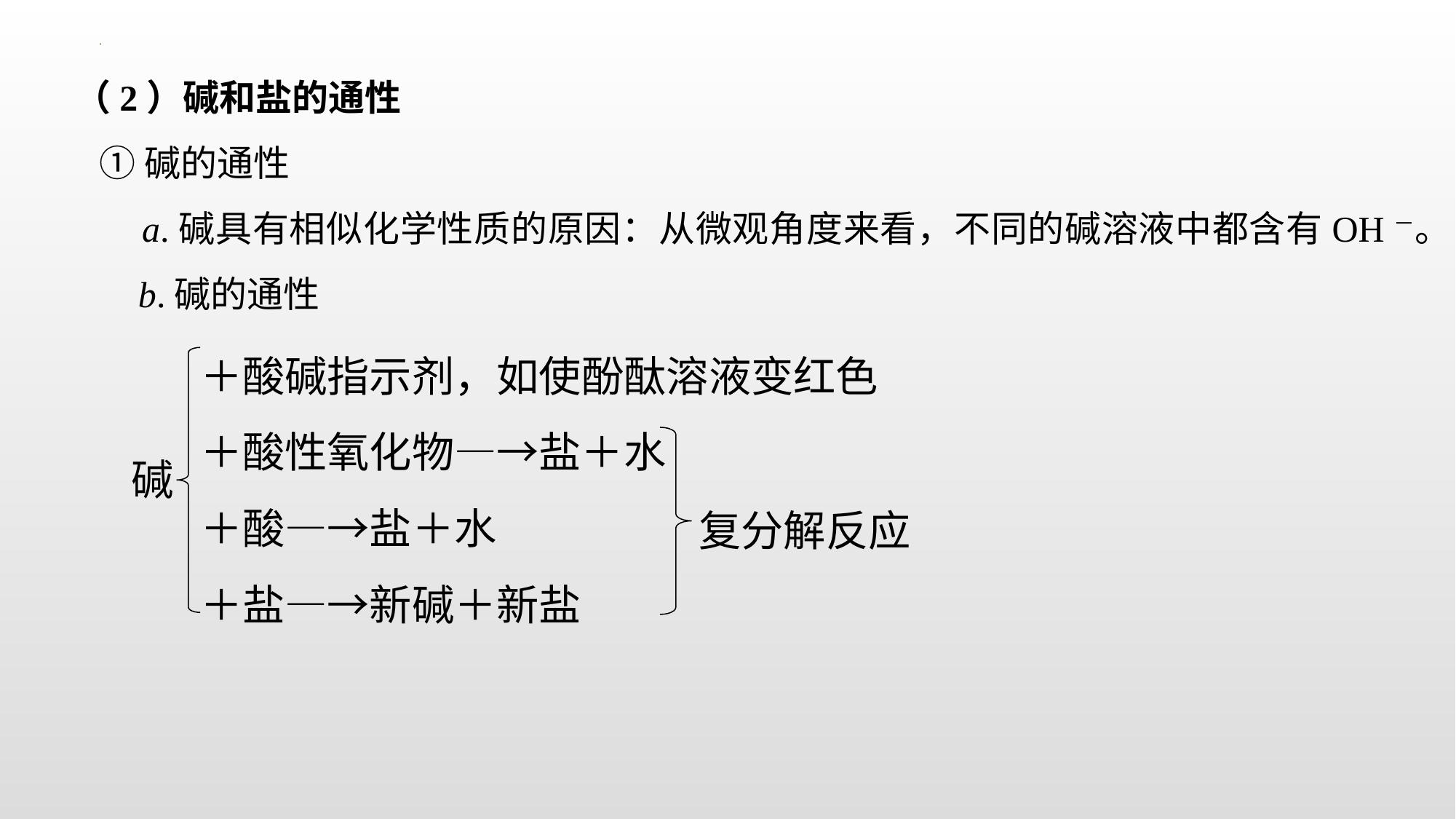

（2）碱和盐的通性
   ①碱的通性
       a.碱具有相似化学性质的原因：从微观角度来看，不同的碱溶液中都含有OH－。
       b.碱的通性
＋酸碱指示剂，如使酚酞溶液变红色
＋酸性氧化物―→盐＋水
＋酸―→盐＋水
＋盐―→新碱＋新盐

碱
复分解反应